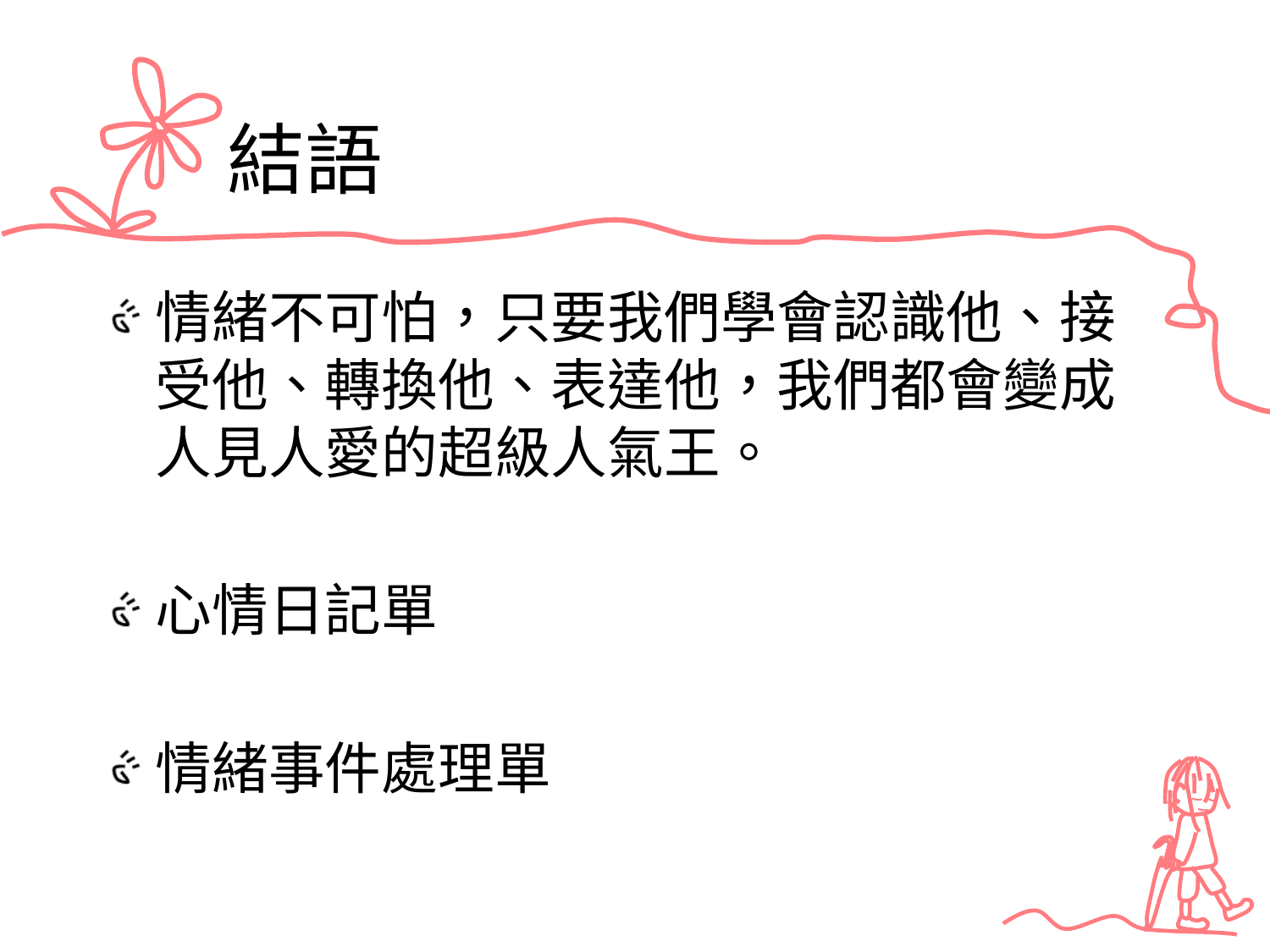

# 結語
情緒不可怕，只要我們學會認識他、接受他、轉換他、表達他，我們都會變成人見人愛的超級人氣王。

心情日記單

情緒事件處理單